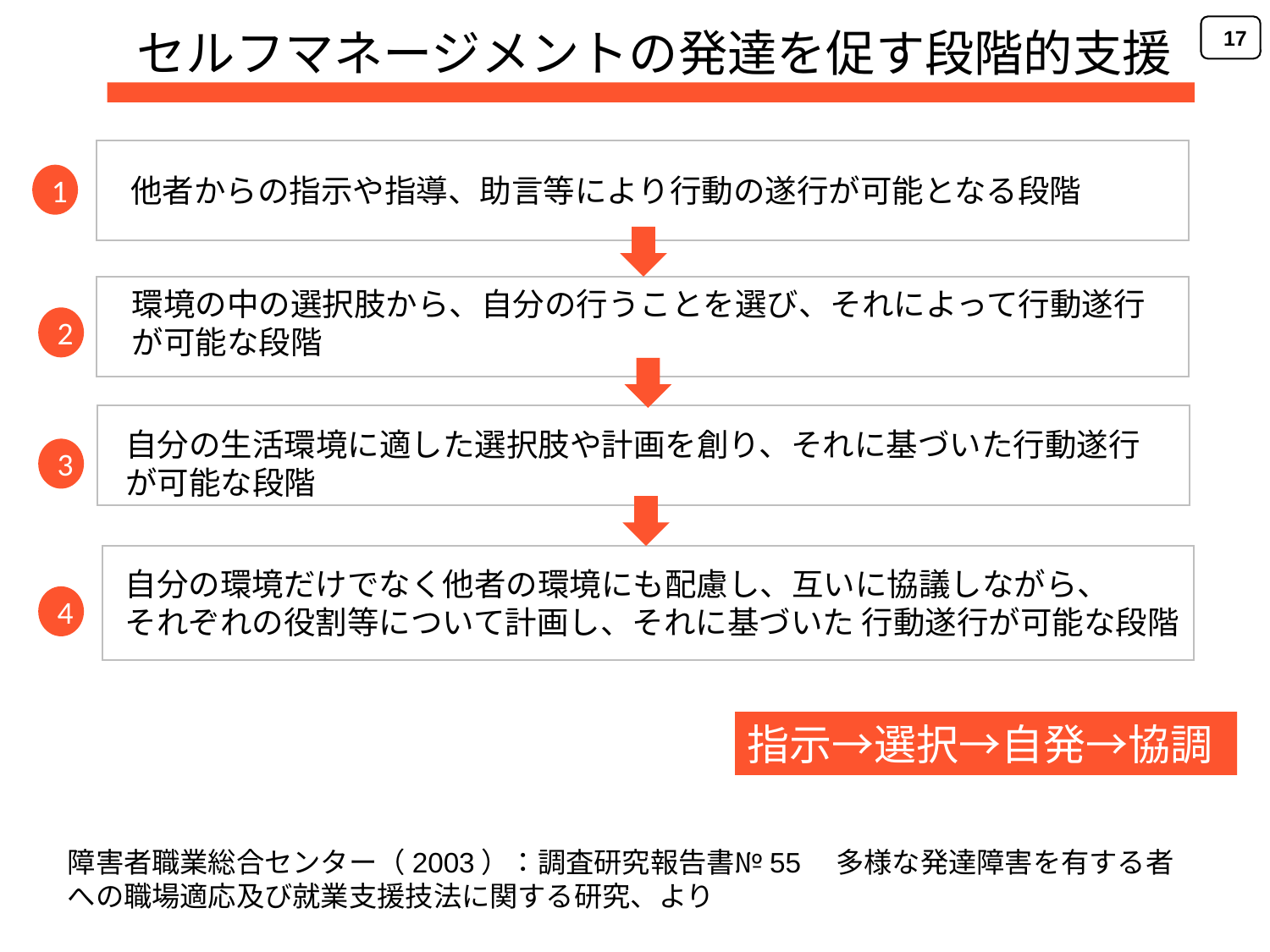

17

セルフマネージメントの発達を促す段階的支援

1
他者からの指示や指導、助言等により行動の遂行が可能となる段階

環境の中の選択肢から、自分の行うことを選び、それによって行動遂行
が可能な段階
2

自分の生活環境に適した選択肢や計画を創り、それに基づいた行動遂行
が可能な段階
3

自分の環境だけでなく他者の環境にも配慮し、互いに協議しながら、
それぞれの役割等について計画し、それに基づいた 行動遂行が可能な段階
4
指示→選択→自発→協調
障害者職業総合センター（2003）：調査研究報告書№55　多様な発達障害を有する者への職場適応及び就業支援技法に関する研究、より